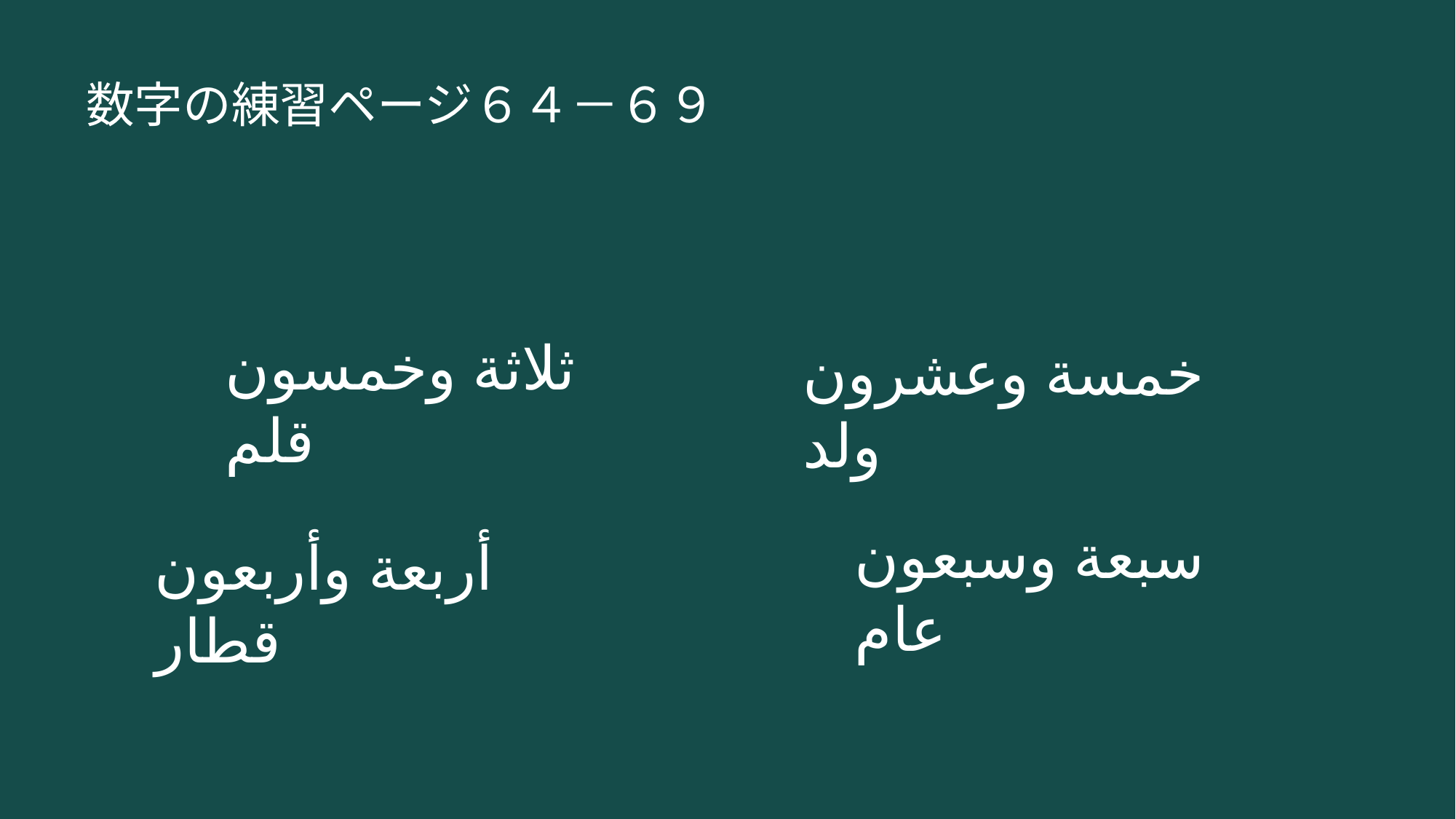

# 数字の練習ページ６４－６９
ثلاثة وخمسون قلم
خمسة وعشرون ولد
سبعة وسبعون عام
أربعة وأربعون قطار